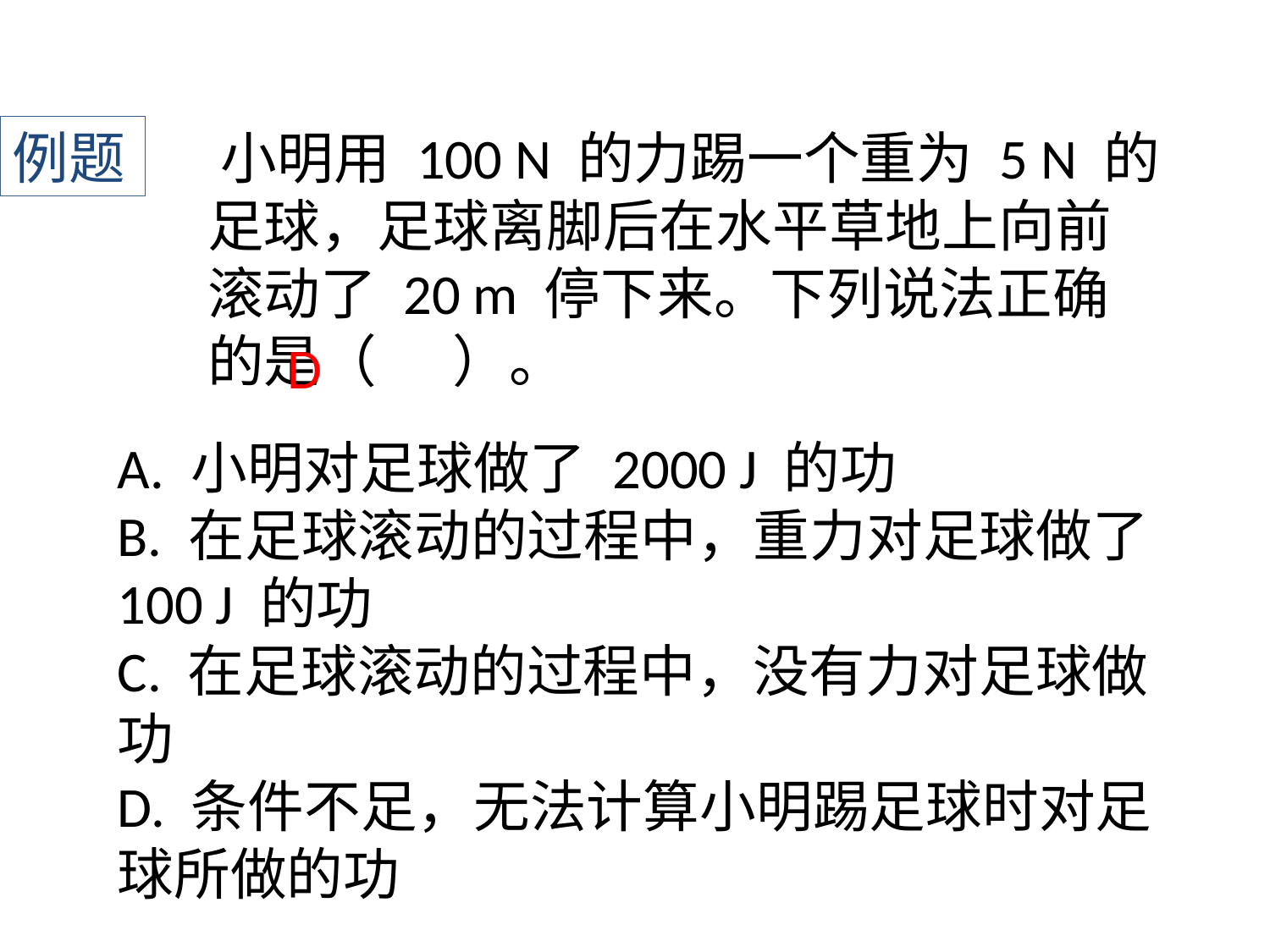

例题
﻿小明用 100 N 的力踢一个重为 5 N 的足球，足球离脚后在水平草地上向前滚动了 20 m 停下来。下列说法正确的是（      ）。
D
A. 小明对足球做了 2000 J 的功
B. 在足球滚动的过程中，重力对足球做了 100 J 的功
C. 在足球滚动的过程中，没有力对足球做功
D. 条件不足，无法计算小明踢足球时对足球所做的功